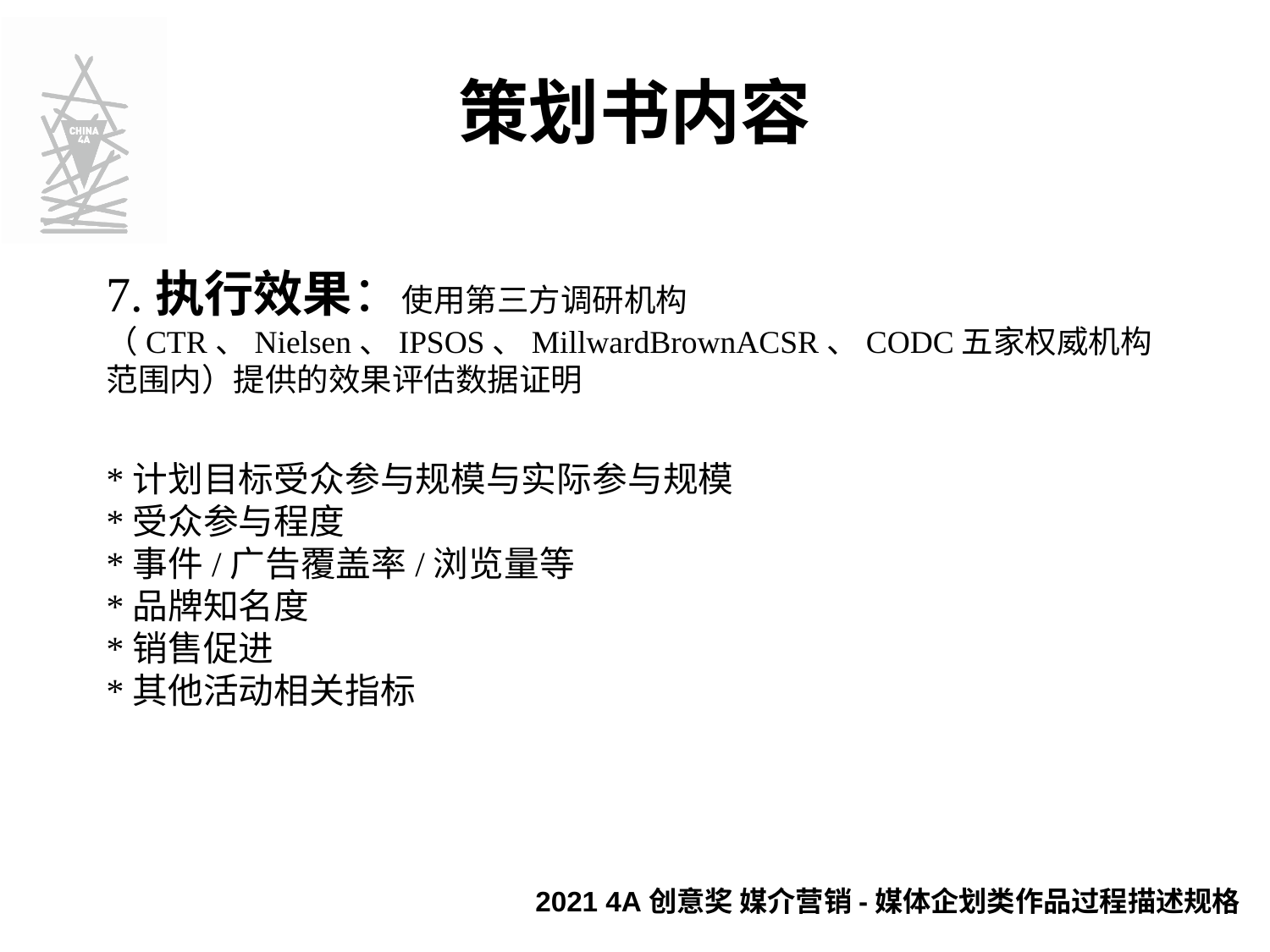

策划书内容
7.执行效果：使用第三方调研机构（CTR、Nielsen、IPSOS、MillwardBrownACSR、CODC五家权威机构范围内）提供的效果评估数据证明

*计划目标受众参与规模与实际参与规模
*受众参与程度
*事件/广告覆盖率/浏览量等
*品牌知名度
*销售促进
*其他活动相关指标